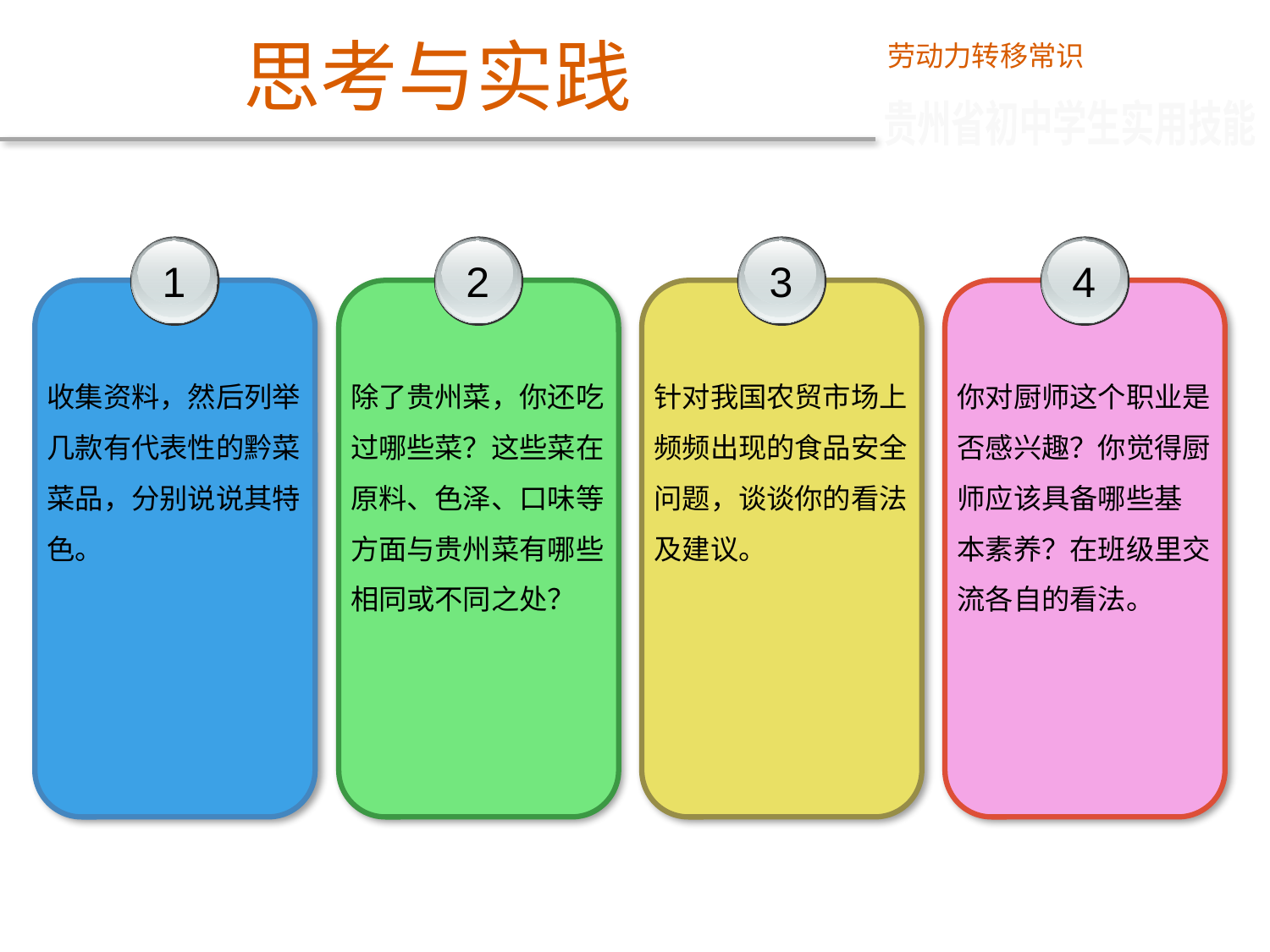

思考与实践
劳动力转移常识
贵州省初中学生实用技能

1

收集资料，然后列举几款有代表性的黔菜菜品，分别说说其特色。

2

除了贵州菜，你还吃过哪些菜？这些菜在原料、色泽、口味等
方面与贵州菜有哪些相同或不同之处？

3

针对我国农贸市场上频频出现的食品安全问题，谈谈你的看法及建议。

4

你对厨师这个职业是否感兴趣？你觉得厨师应该具备哪些基
本素养？在班级里交流各自的看法。